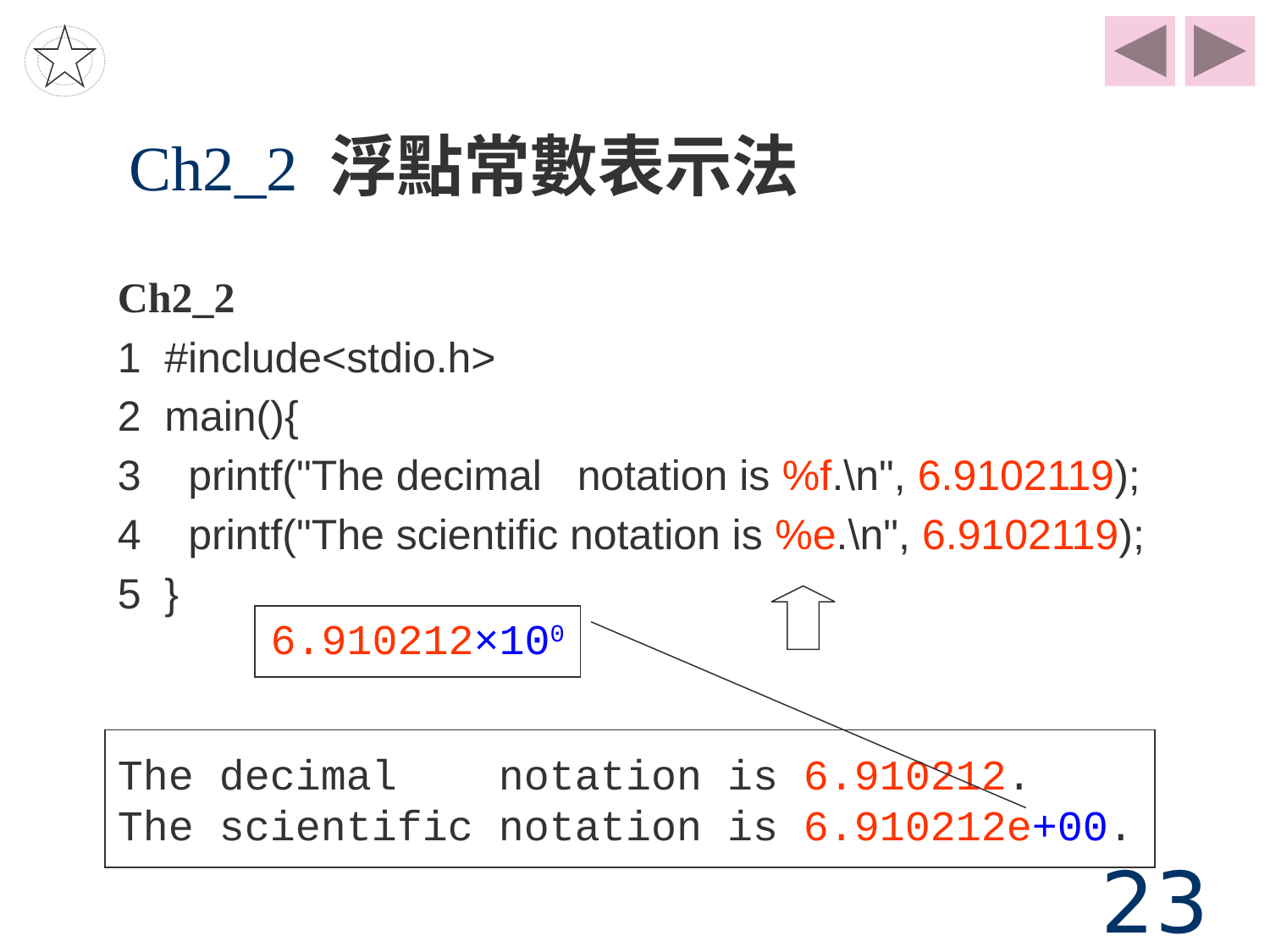

# Ch2_2 浮點常數表示法
Ch2_2
1  #include<stdio.h>
2  main(){
3    printf("The decimal   notation is %f.\n", 6.9102119);
4    printf("The scientific notation is %e.\n", 6.9102119);
5  }

6.910212×100
The decimal    notation is 6.910212.
The scientific notation is 6.910212e+00.
23